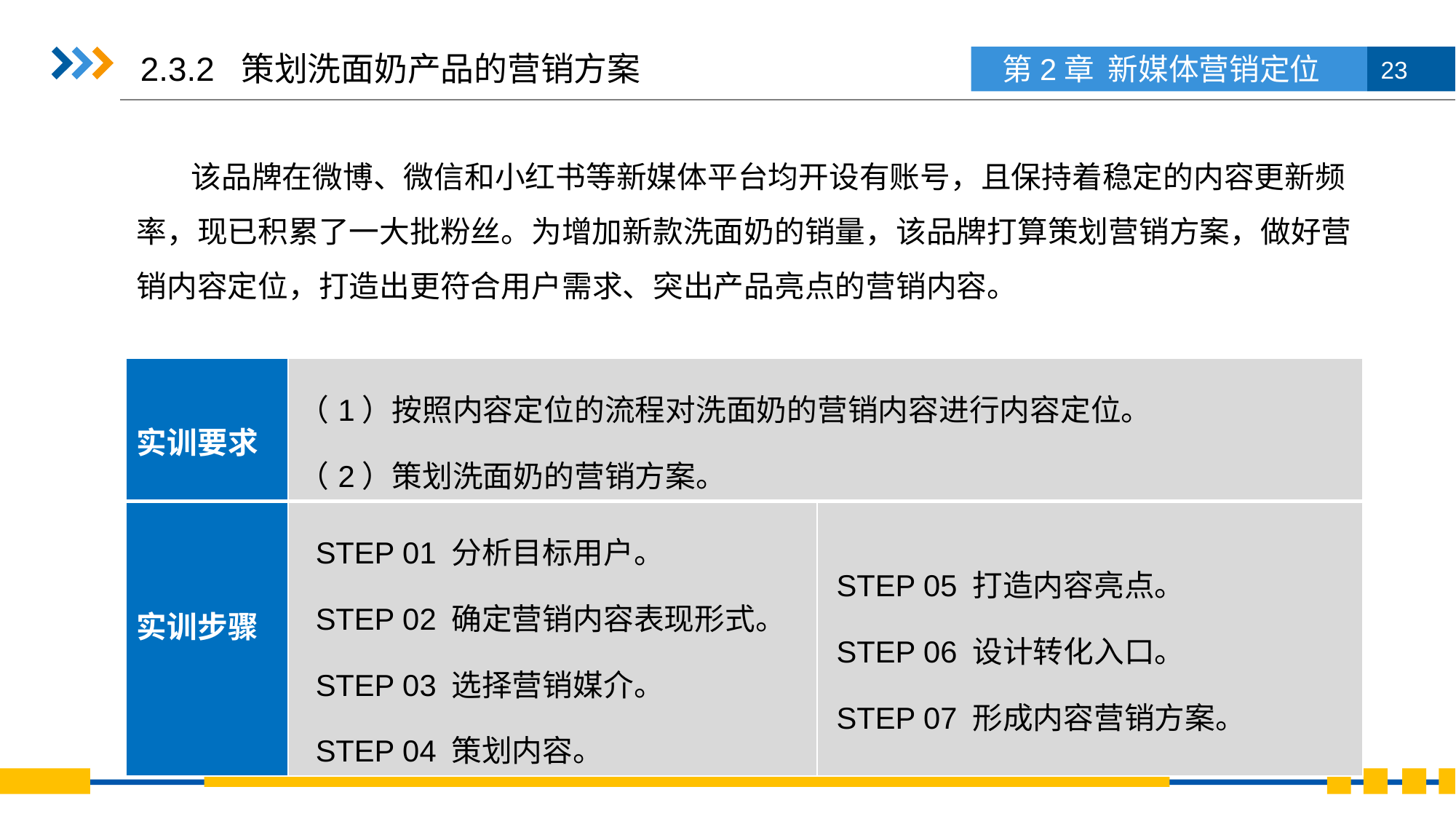

2.3.2  策划洗面奶产品的营销方案
该品牌在微博、微信和小红书等新媒体平台均开设有账号，且保持着稳定的内容更新频率，现已积累了一大批粉丝。为增加新款洗面奶的销量，该品牌打算策划营销方案，做好营销内容定位，打造出更符合用户需求、突出产品亮点的营销内容。
| 实训要求 | （1）按照内容定位的流程对洗面奶的营销内容进行内容定位。 （2）策划洗面奶的营销方案。 |  |
| --- | --- | --- |
| 实训步骤 | STEP 01 分析目标用户。 STEP 02 确定营销内容表现形式。 STEP 03 选择营销媒介。 STEP 04 策划内容。 | STEP 05 打造内容亮点。 STEP 06 设计转化入口。 STEP 07 形成内容营销方案。 |